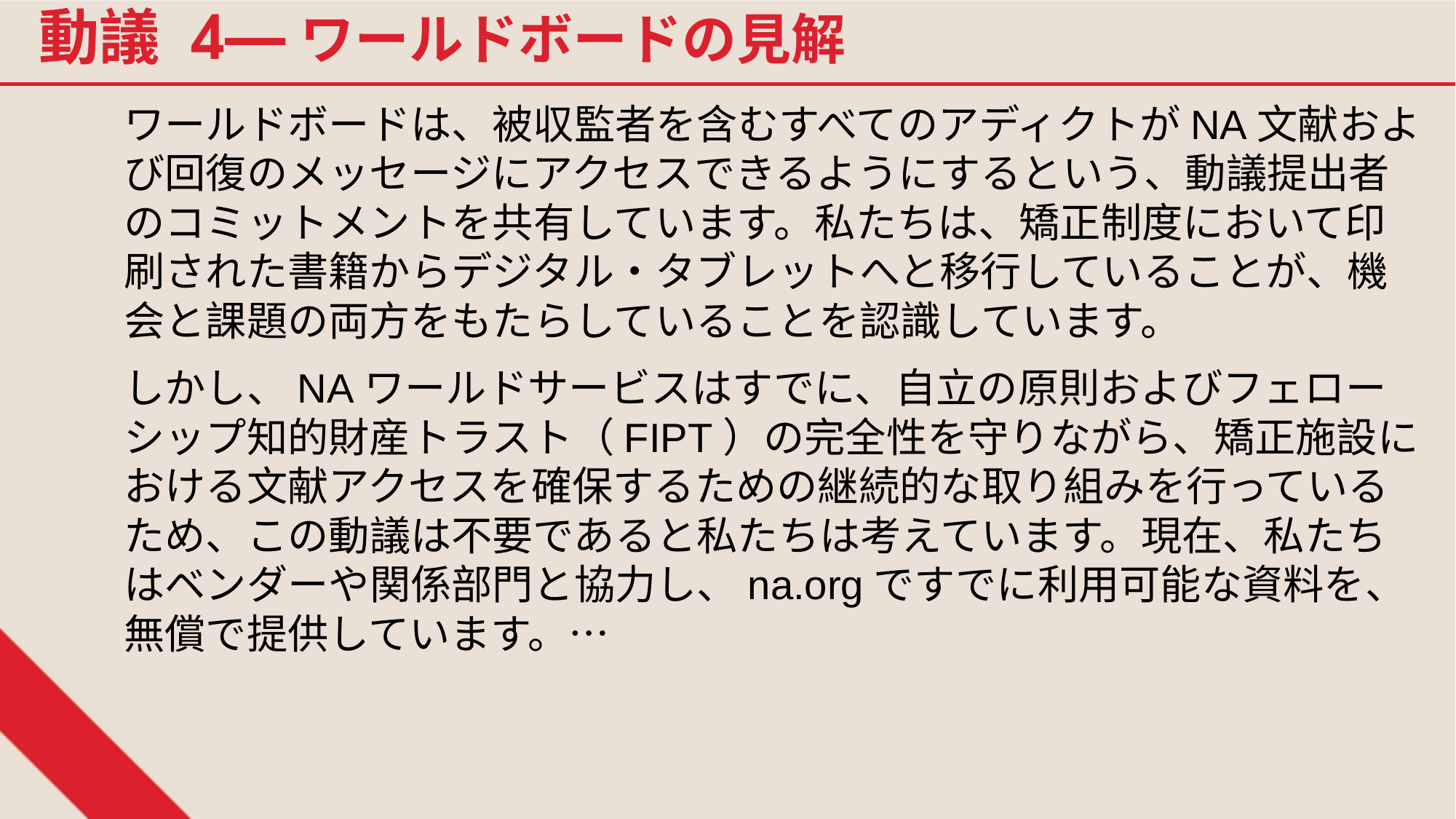

動議 4—ワールドボードの見解

ワールドボードは、被収監者を含むすべてのアディクトがNA文献および回復のメッセージにアクセスできるようにするという、動議提出者のコミットメントを共有しています。私たちは、矯正制度において印刷された書籍からデジタル・タブレットへと移行していることが、機会と課題の両方をもたらしていることを認識しています。
しかし、NAワールドサービスはすでに、自立の原則およびフェローシップ知的財産トラスト（FIPT）の完全性を守りながら、矯正施設における文献アクセスを確保するための継続的な取り組みを行っているため、この動議は不要であると私たちは考えています。現在、私たちはベンダーや関係部門と協力し、na.orgですでに利用可能な資料を、無償で提供しています。…